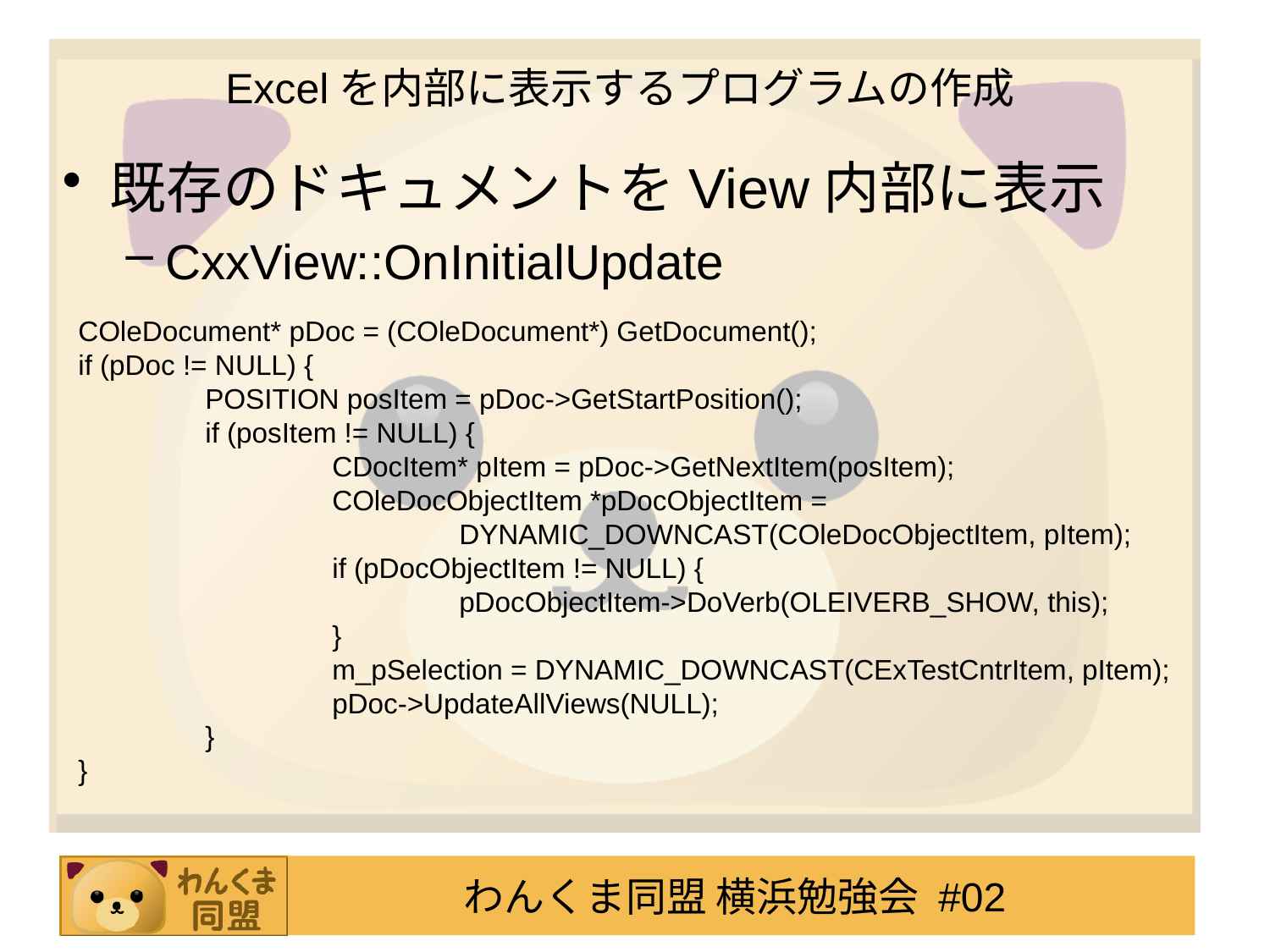

# Excelを内部に表示するプログラムの作成
既存のドキュメントをView内部に表示
CxxView::OnInitialUpdate
COleDocument* pDoc = (COleDocument*) GetDocument();
if (pDoc != NULL) {
	POSITION posItem = pDoc->GetStartPosition();
	if (posItem != NULL) {
		CDocItem* pItem = pDoc->GetNextItem(posItem);
		COleDocObjectItem *pDocObjectItem =
			DYNAMIC_DOWNCAST(COleDocObjectItem, pItem);
		if (pDocObjectItem != NULL) {
			pDocObjectItem->DoVerb(OLEIVERB_SHOW, this);
		}
		m_pSelection = DYNAMIC_DOWNCAST(CExTestCntrItem, pItem);
		pDoc->UpdateAllViews(NULL);
	}
}